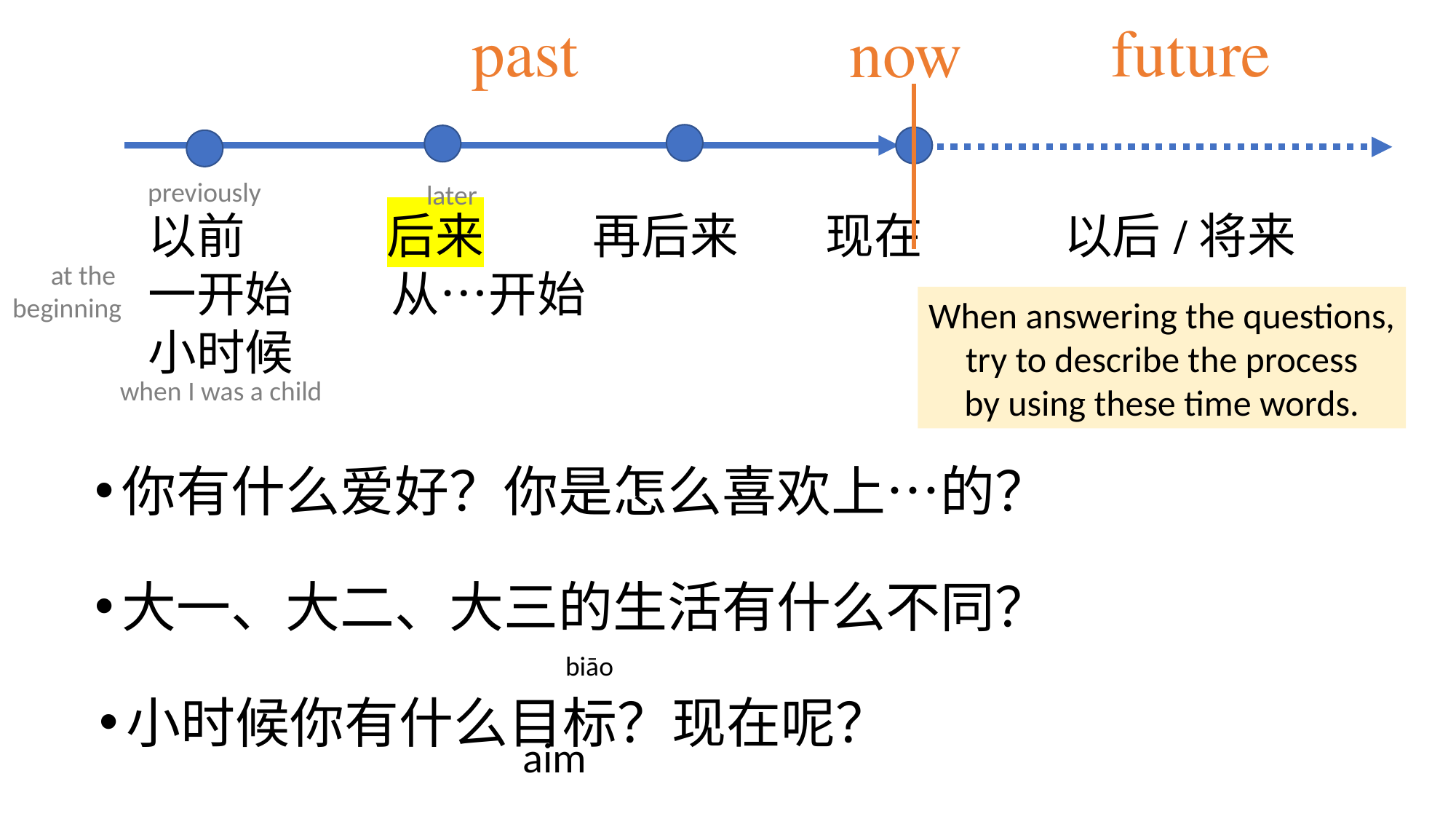

past
future
now

previously
later
以前             后来          再后来        现在             以后/将来
一开始         从…开始
小时候

at the
beginning
When answering the questions,
 try to describe the process
by using these time words.
when I was a child
你有什么爱好？你是怎么喜欢上…的？
大一、大二、大三的生活有什么不同？
biāo
小时候你有什么目标？现在呢？
aim